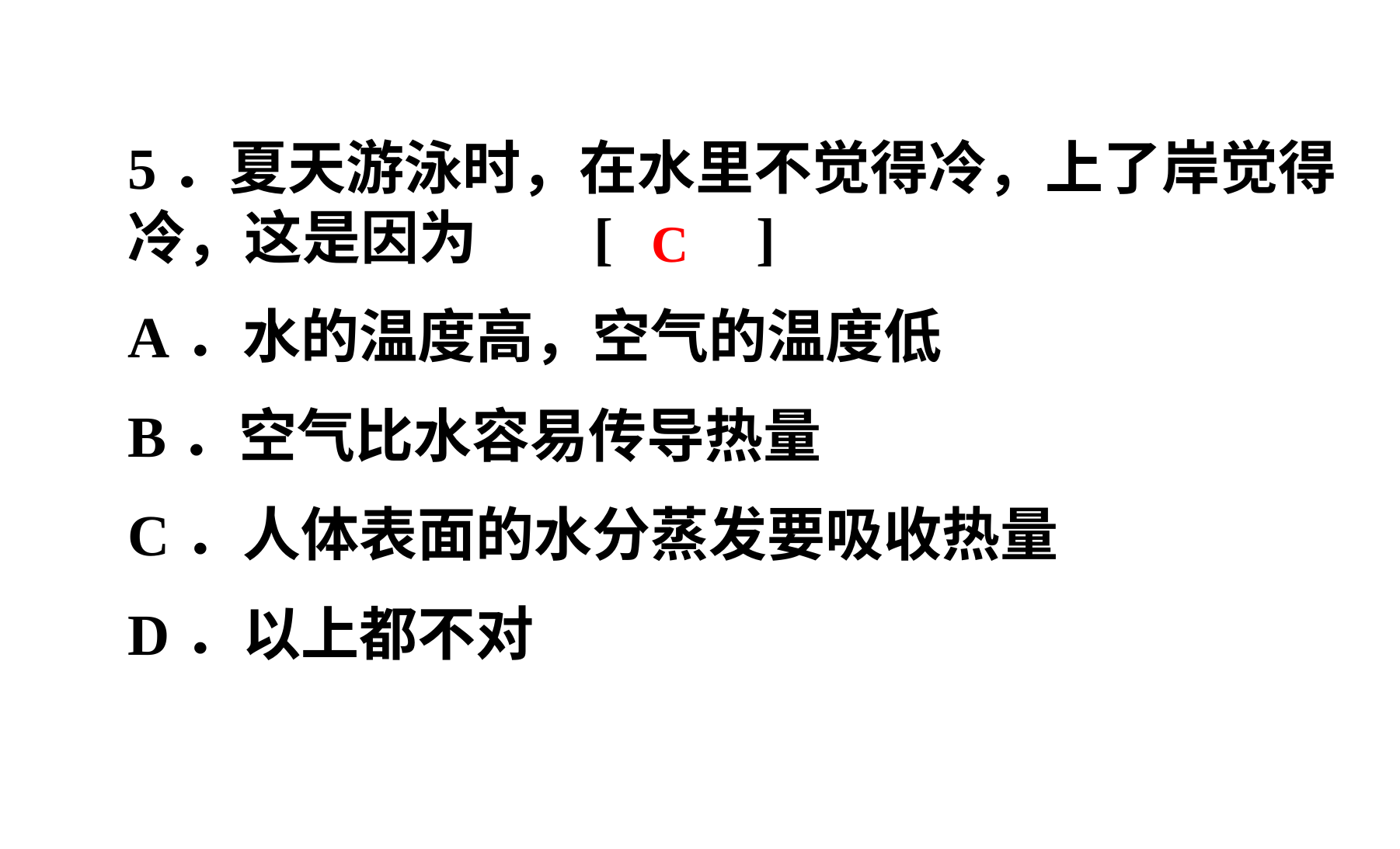

5．夏天游泳时，在水里不觉得冷，上了岸觉得冷，这是因为	[   　 ]
A．水的温度高，空气的温度低
B．空气比水容易传导热量
C．人体表面的水分蒸发要吸收热量
D．以上都不对
C